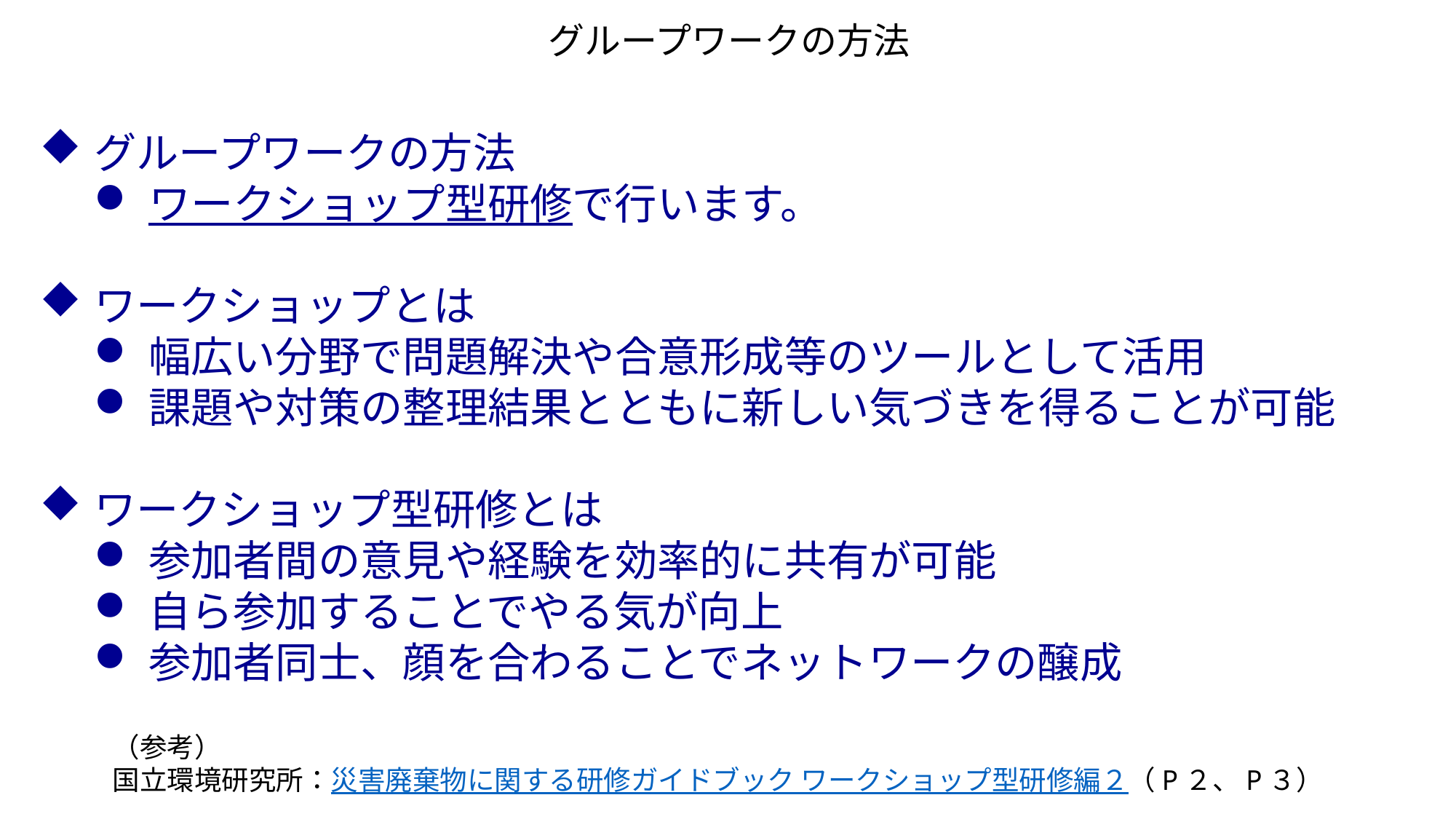

# グループワークの方法
グループワークの方法
ワークショップ型研修で行います。

ワークショップとは
幅広い分野で問題解決や合意形成等のツールとして活用
課題や対策の整理結果とともに新しい気づきを得ることが可能

ワークショップ型研修とは
参加者間の意見や経験を効率的に共有が可能
自ら参加することでやる気が向上
参加者同士、顔を合わることでネットワークの醸成
（参考）
国立環境研究所：災害廃棄物に関する研修ガイドブック ワークショップ型研修編２（P２、P３）